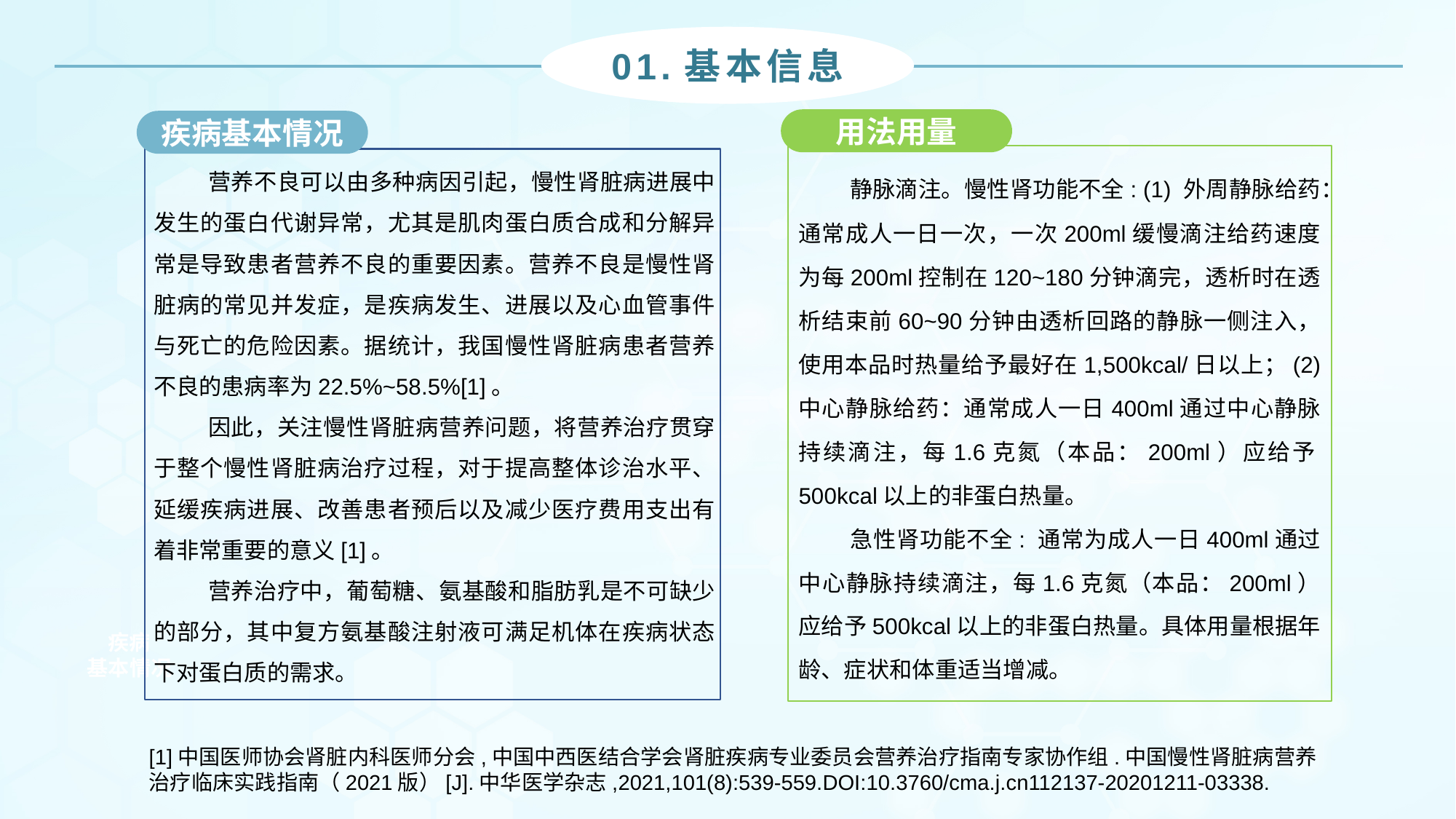

01.基本信息
用法用量
       静脉滴注。慢性肾功能不全: (1) 外周静脉给药：通常成人一日一次，一次200ml缓慢滴注给药速度为每200ml控制在120~180分钟滴完，透析时在透析结束前60~90分钟由透析回路的静脉一侧注入，使用本品时热量给予最好在1,500kcal/日以上；(2) 中心静脉给药：通常成人一日400ml通过中心静脉持续滴注，每1.6克氮（本品：200ml）应给予500kcal以上的非蛋白热量。
        急性肾功能不全: 通常为成人一日400ml通过中心静脉持续滴注，每1.6克氮（本品：200ml）应给予500kcal以上的非蛋白热量。具体用量根据年龄、症状和体重适当增减。
疾病基本情况
营养不良可以由多种病因引起，慢性肾脏病进展中发生的蛋白代谢异常，尤其是肌肉蛋白质合成和分解异常是导致患者营养不良的重要因素。营养不良是慢性肾脏病的常见并发症，是疾病发生、进展以及心血管事件与死亡的危险因素。据统计，我国慢性肾脏病患者营养不良的患病率为22.5%~58.5%[1]。
因此，关注慢性肾脏病营养问题，将营养治疗贯穿于整个慢性肾脏病治疗过程，对于提高整体诊治水平、延缓疾病进展、改善患者预后以及减少医疗费用支出有着非常重要的意义[1]。
营养治疗中，葡萄糖、氨基酸和脂肪乳是不可缺少的部分，其中复方氨基酸注射液可满足机体在疾病状态下对蛋白质的需求。

疾病
基本情况
[1]中国医师协会肾脏内科医师分会,中国中西医结合学会肾脏疾病专业委员会营养治疗指南专家协作组.中国慢性肾脏病营养治疗临床实践指南（2021版）[J].中华医学杂志,2021,101(8):539-559.DOI:10.3760/cma.j.cn112137-20201211-03338.